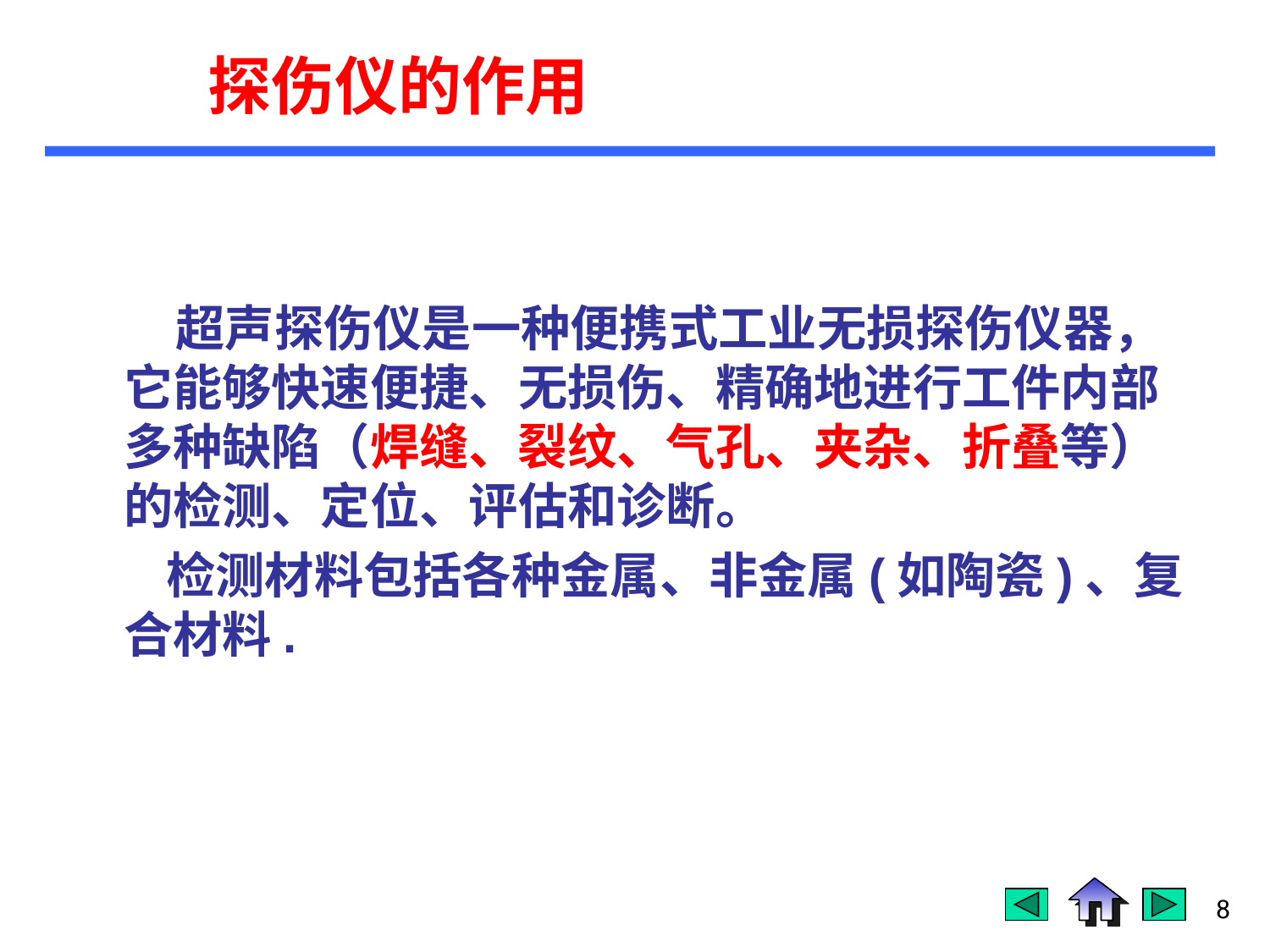

探伤仪的作用

        超声探伤仪是一种便携式工业无损探伤仪器，它能够快速便捷、无损伤、精确地进行工件内部多种缺陷（焊缝、裂纹、气孔、夹杂、折叠等）的检测、定位、评估和诊断。
       检测材料包括各种金属、非金属(如陶瓷)、复合材料.

8